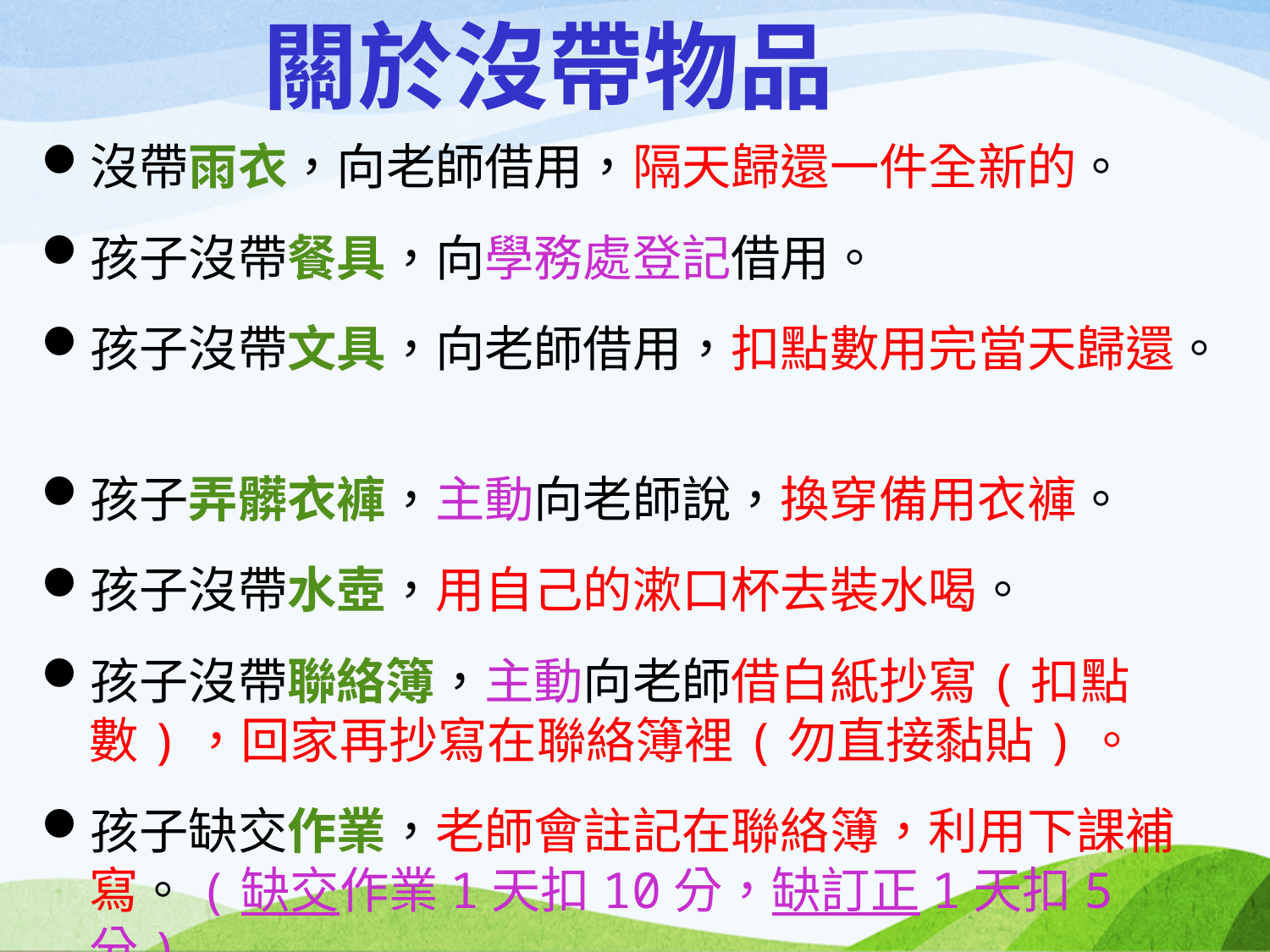

# 關於沒帶物品
沒帶雨衣，向老師借用，隔天歸還一件全新的。
孩子沒帶餐具，向學務處登記借用。
孩子沒帶文具，向老師借用，扣點數用完當天歸還。
孩子弄髒衣褲，主動向老師說，換穿備用衣褲。
孩子沒帶水壺，用自己的漱口杯去裝水喝。
孩子沒帶聯絡簿，主動向老師借白紙抄寫(扣點數)，回家再抄寫在聯絡簿裡(勿直接黏貼)。
孩子缺交作業，老師會註記在聯絡簿，利用下課補寫。(缺交作業1天扣10分，缺訂正1天扣5分)